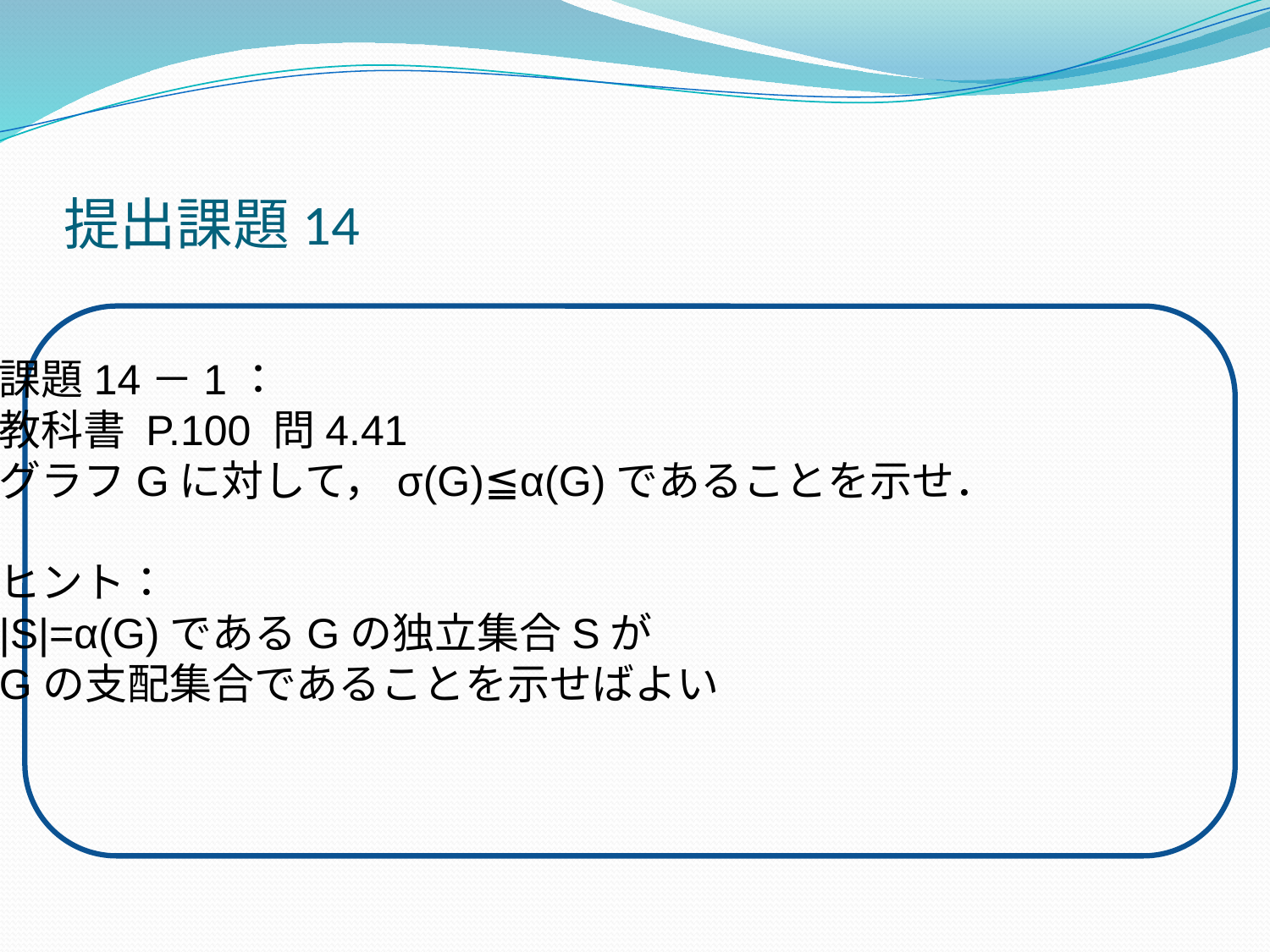

# 提出課題14

課題14－1：
教科書 P.100 問4.41
グラフGに対して，σ(G)≦α(G)であることを示せ．

ヒント：
|S|=α(G)であるGの独立集合Sが
Gの支配集合であることを示せばよい